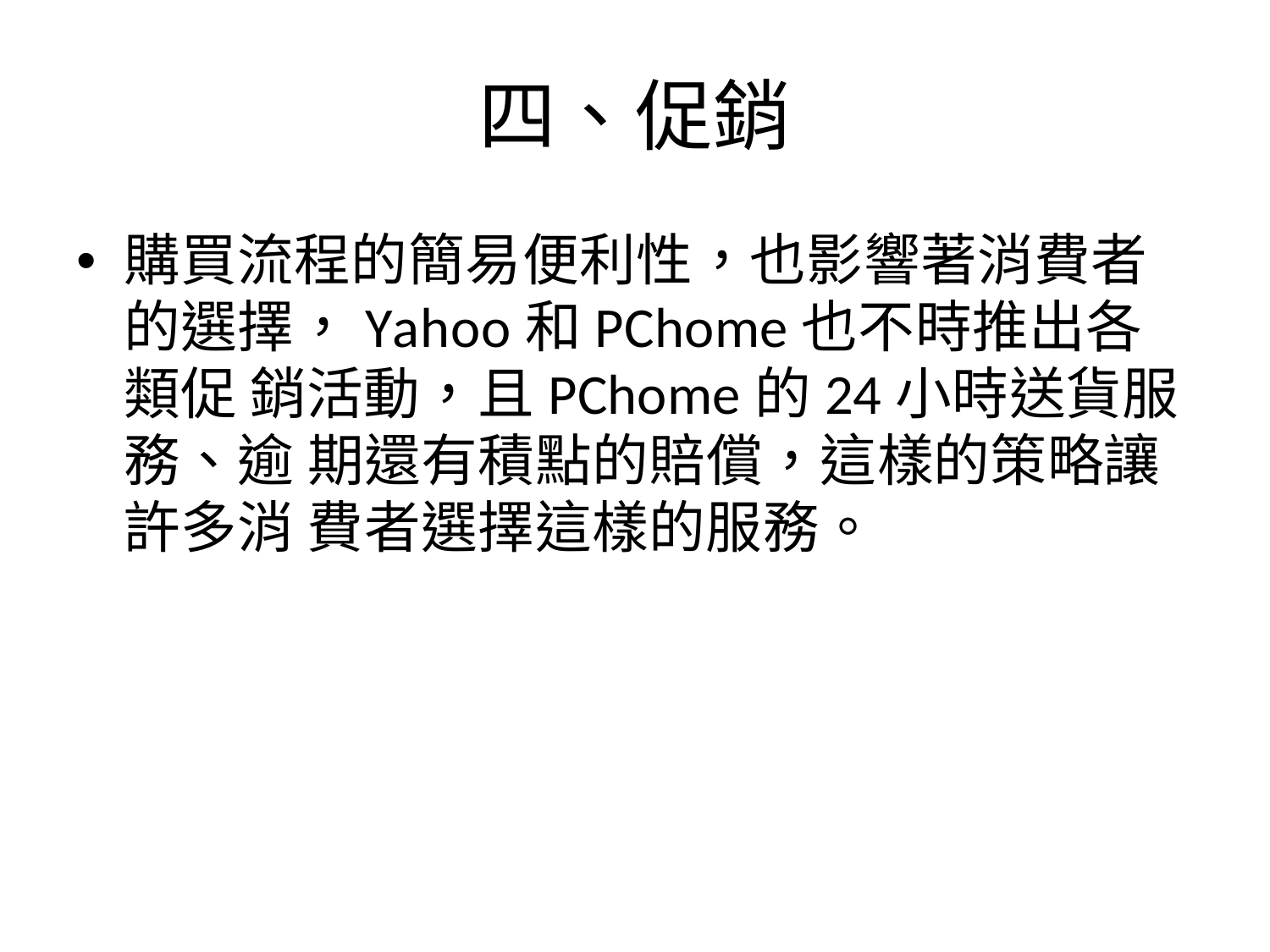

# 四、促銷
購買流程的簡易便利性，也影響著消費者 的選擇，Yahoo和PChome也不時推出各類促 銷活動，且PChome的24小時送貨服務、逾 期還有積點的賠償，這樣的策略讓許多消 費者選擇這樣的服務。